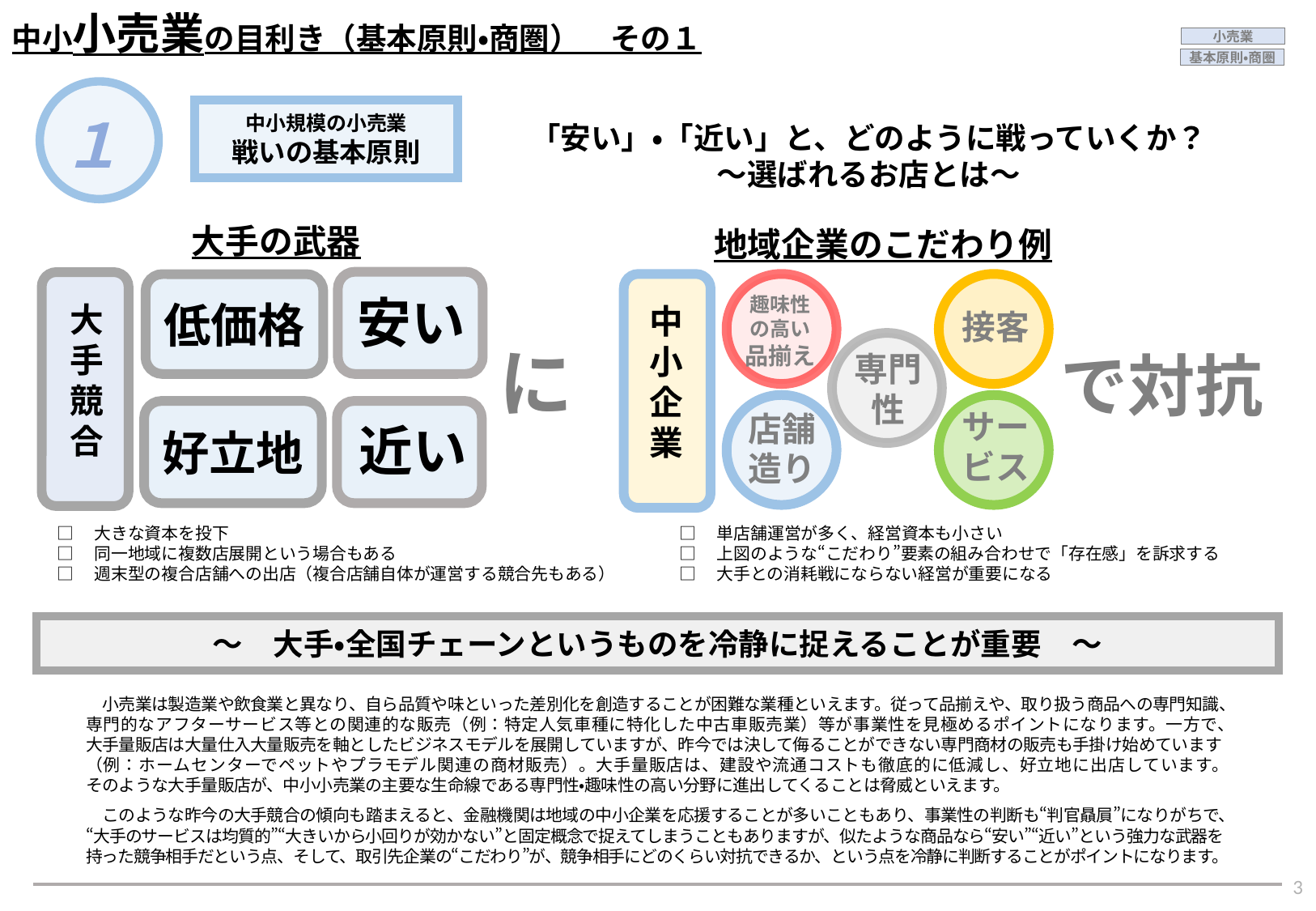

中小小売業の目利き（基本原則・商圏）　その１
小売業
基本原則・商圏

１
中小規模の小売業
戦いの基本原則
「安い」・「近い」と、どのように戦っていくか？
～選ばれるお店とは～
大手の武器
地域企業のこだわり例

安い

大
手
競
合
低価格

近い

好立地

中
小
企
業

接客

専門性

サー
ビス
店舗
造り
で対抗
趣味性の高い品揃え
に
□　大きな資本を投下
□　同一地域に複数店展開という場合もある
□　週末型の複合店舗への出店（複合店舗自体が運営する競合先もある）
□　単店舗運営が多く、経営資本も小さい
□　上図のような“こだわり”要素の組み合わせで「存在感」を訴求する
□　大手との消耗戦にならない経営が重要になる
～　大手・全国チェーンというものを冷静に捉えることが重要　～
　小売業は製造業や飲食業と異なり、自ら品質や味といった差別化を創造することが困難な業種といえます。従って品揃えや、取り扱う商品への専門知識、専門的なアフターサービス等との関連的な販売（例：特定人気車種に特化した中古車販売業）等が事業性を見極めるポイントになります。一方で、大手量販店は大量仕入大量販売を軸としたビジネスモデルを展開していますが、昨今では決して侮ることができない専門商材の販売も手掛け始めています（例：ホームセンターでペットやプラモデル関連の商材販売）。大手量販店は、建設や流通コストも徹底的に低減し、好立地に出店しています。そのような大手量販店が、中小小売業の主要な生命線である専門性・趣味性の高い分野に進出してくることは脅威といえます。
　このような昨今の大手競合の傾向も踏まえると、金融機関は地域の中小企業を応援することが多いこともあり、事業性の判断も“判官贔屓”になりがちで、“大手のサービスは均質的”“大きいから小回りが効かない”と固定概念で捉えてしまうこともありますが、似たような商品なら“安い”“近い”という強力な武器を持った競争相手だという点、そして、取引先企業の“こだわり”が、競争相手にどのくらい対抗できるか、という点を冷静に判断することがポイントになります。
3